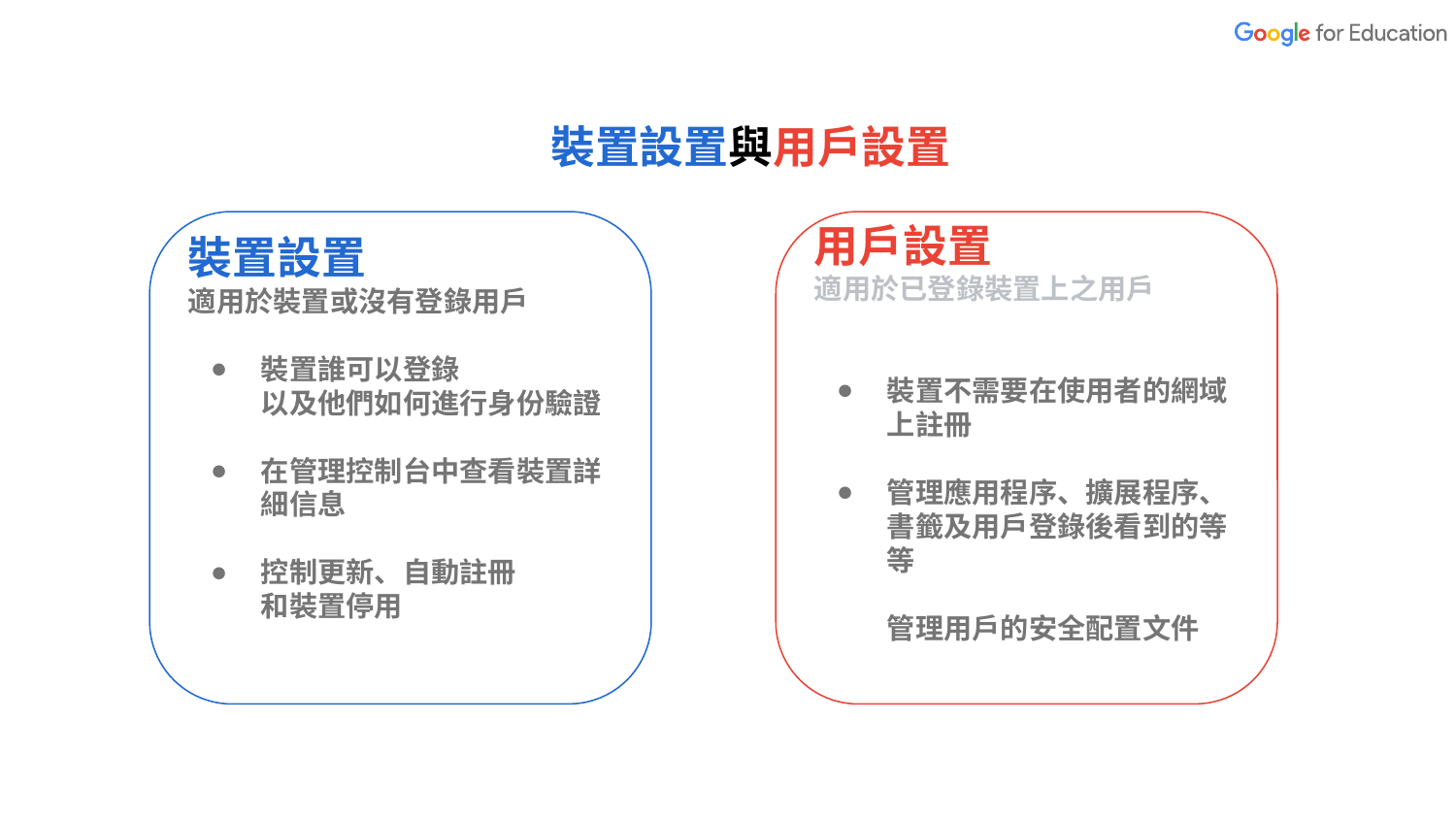

裝置設置與用戶設置

裝置設置
適用於裝置或沒有登錄用戶

裝置誰可以登錄
以及他們如何進行身份驗證

在管理控制台中查看裝置詳細信息

控制更新、自動註冊
和裝置停用

用戶設置
適用於已登錄裝置上之用戶

裝置不需要在使用者的網域上註冊

管理應用程序、擴展程序、書籤及用戶登錄後看到的等等

管理用戶的安全配置文件